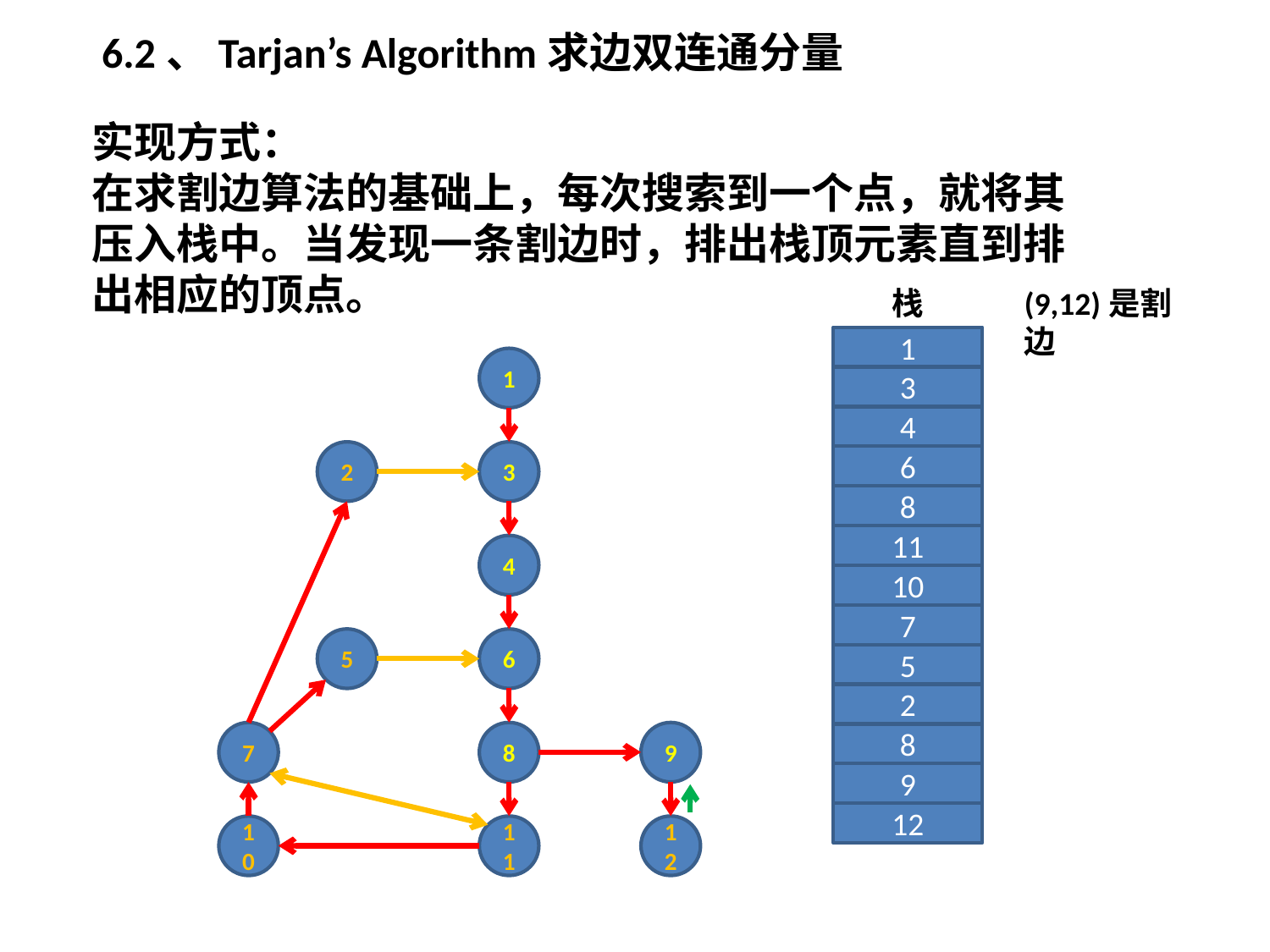

6.2、Tarjan’s Algorithm求边双连通分量
实现方式：
在求割边算法的基础上，每次搜索到一个点，就将其压入栈中。当发现一条割边时，排出栈顶元素直到排出相应的顶点。
栈
(9,12)是割边
1
1
3
4
2
3
6
8
11
4
10
7
5
6
5
2
7
8
9
8
9
12
10
11
12